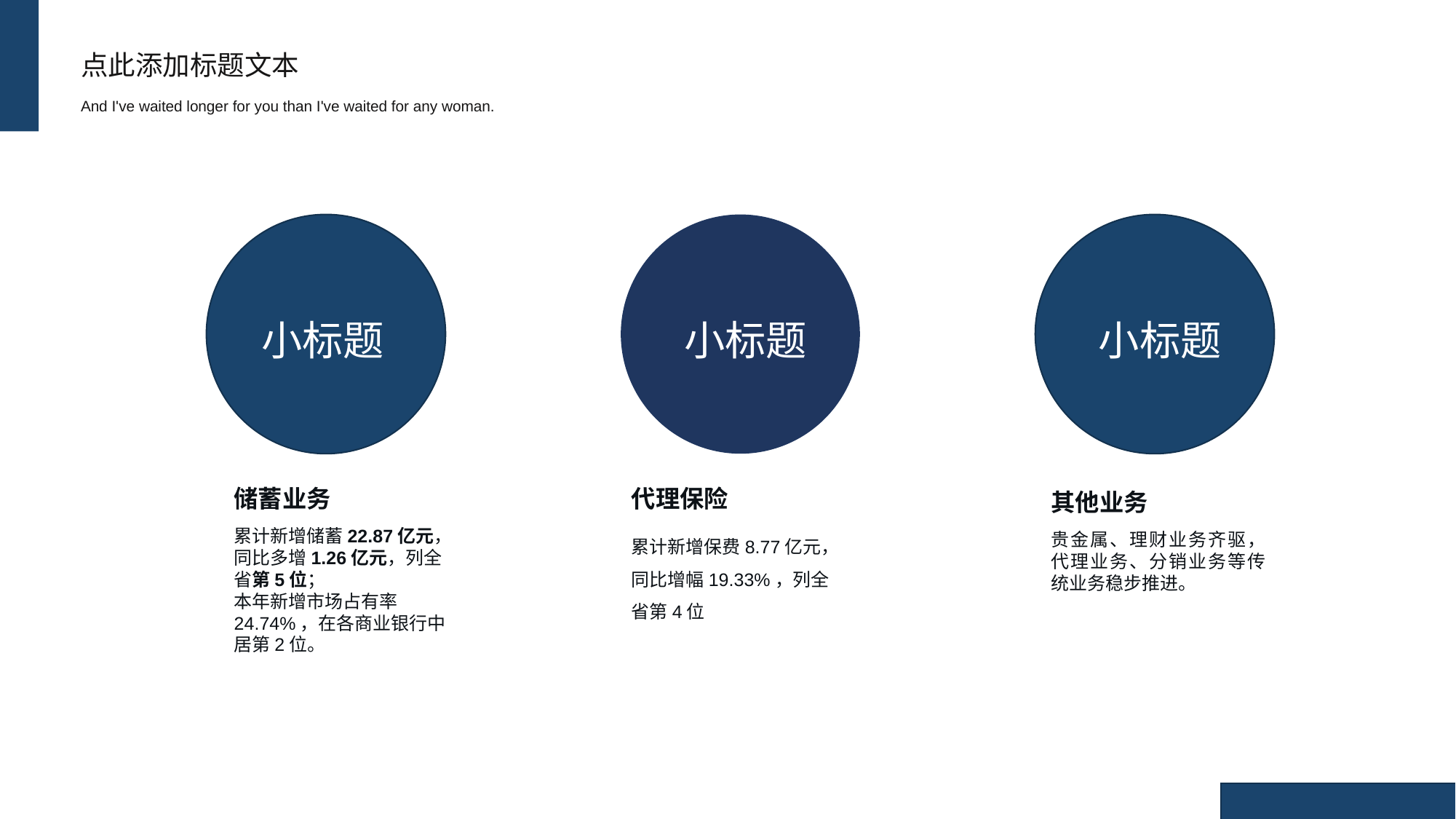

点此添加标题文本
And I've waited longer for you than I've waited for any woman.

小标题
小标题
小标题
储蓄业务
代理保险
其他业务
累计新增储蓄22.87亿元，同比多增1.26亿元，列全省第5位；
本年新增市场占有率24.74%，在各商业银行中居第2位。
累计新增保费8.77亿元，同比增幅19.33%，列全省第4位
贵金属、理财业务齐驱，代理业务、分销业务等传统业务稳步推进。